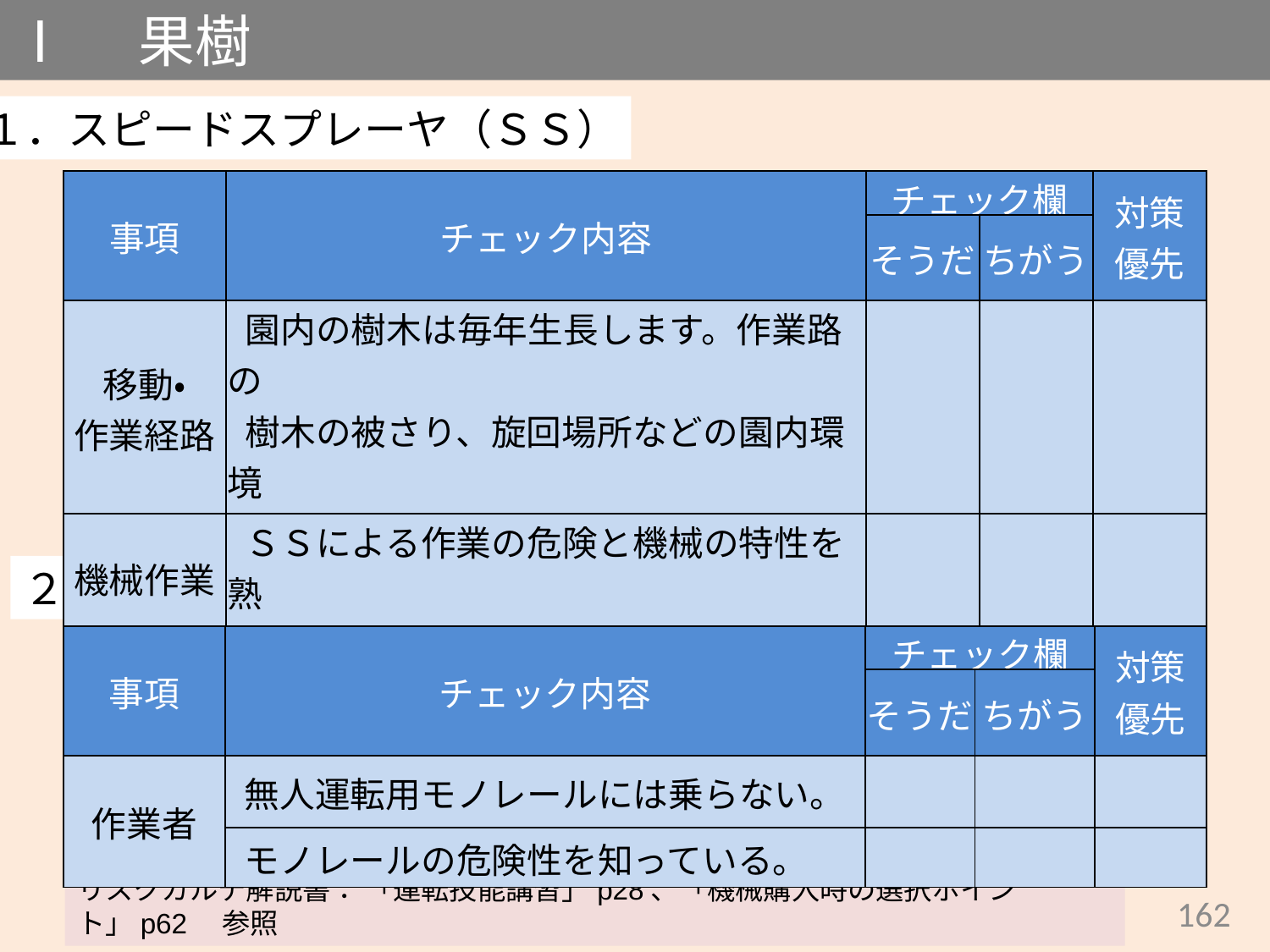

Ⅰ　果樹
１．スピードスプレーヤ（ＳＳ）
| 事項 | チェック内容 | チェック欄 |  | 対策 優先 |
| --- | --- | --- | --- | --- |
|  |  | そうだ | ちがう |  |
| 移動・ 作業経路 | 園内の樹木は毎年生長します。作業路の 樹木の被さり、旋回場所などの園内環境 にかかわるチェックがされている。 |  |  |  |
| 機械作業 | ＳＳによる作業の危険と機械の特性を熟 知している。 |  |  |  |
リスクカルテ解説書：「ほ場、農道の点検・改善」p20、「運転技能講習」p28　参照
２．モノレール
| 事項 | チェック内容 | チェック欄 |  | 対策 優先 |
| --- | --- | --- | --- | --- |
|  |  | そうだ | ちがう |  |
| 作業者 | 無人運転用モノレールには乗らない。 |  |  |  |
|  | モノレールの危険性を知っている。 |  |  |  |
リスクカルテ解説書： 「運転技能講習」p28、「機械購入時の選択ポイント」p62　参照
162